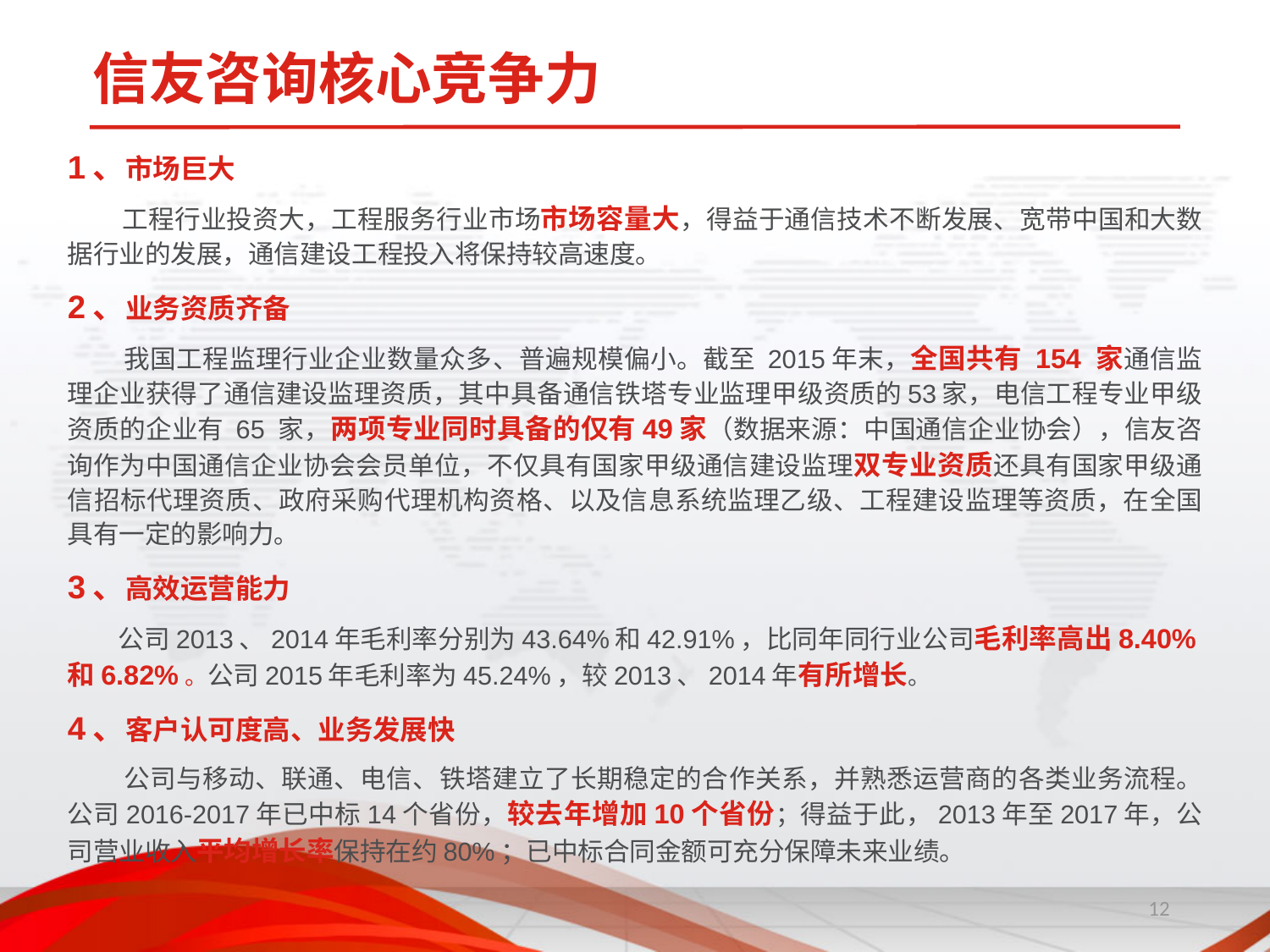

信友咨询核心竞争力
1、市场巨大
        工程行业投资大，工程服务行业市场市场容量大，得益于通信技术不断发展、宽带中国和大数据行业的发展，通信建设工程投入将保持较高速度。
2、业务资质齐备
        我国工程监理行业企业数量众多、普遍规模偏小。截至 2015年末，全国共有 154 家通信监理企业获得了通信建设监理资质，其中具备通信铁塔专业监理甲级资质的53家，电信工程专业甲级资质的企业有 65 家，两项专业同时具备的仅有49家（数据来源：中国通信企业协会），信友咨询作为中国通信企业协会会员单位，不仅具有国家甲级通信建设监理双专业资质还具有国家甲级通信招标代理资质、政府采购代理机构资格、以及信息系统监理乙级、工程建设监理等资质，在全国具有一定的影响力。
3、高效运营能力
        公司2013、2014年毛利率分别为43.64%和42.91%，比同年同行业公司毛利率高出8.40%和6.82%。公司2015年毛利率为45.24%，较2013、2014年有所增长。
4、客户认可度高、业务发展快
        公司与移动、联通、电信、铁塔建立了长期稳定的合作关系，并熟悉运营商的各类业务流程。公司2016-2017年已中标14个省份，较去年增加10个省份；得益于此，2013年至2017年，公司营业收入平均增长率保持在约80%；已中标合同金额可充分保障未来业绩。

12